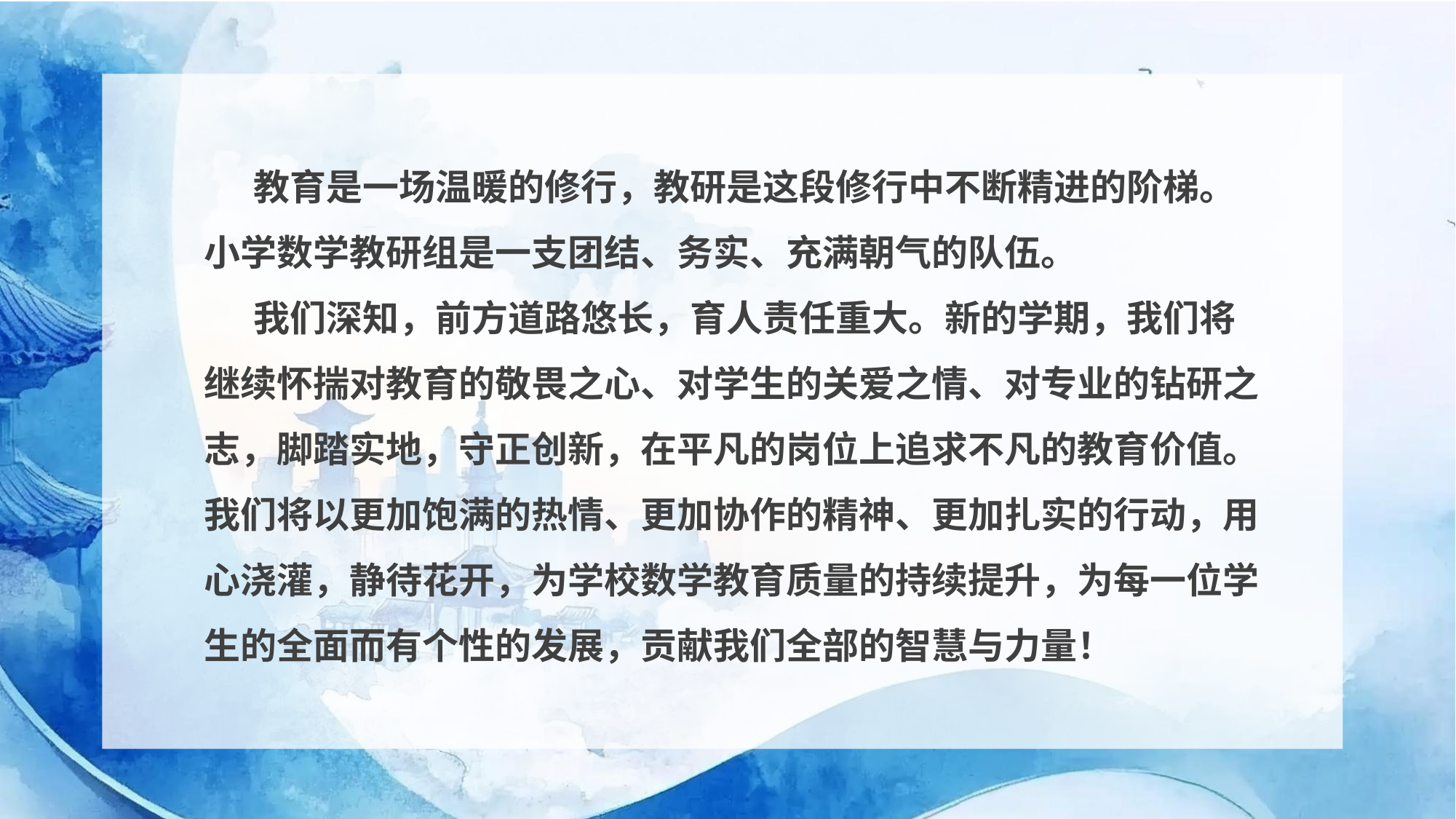

教育是一场温暖的修行，教研是这段修行中不断精进的阶梯。小学数学教研组是一支团结、务实、充满朝气的队伍。
     我们深知，前方道路悠长，育人责任重大。新的学期，我们将继续怀揣对教育的敬畏之心、对学生的关爱之情、对专业的钻研之志，脚踏实地，守正创新，在平凡的岗位上追求不凡的教育价值。我们将以更加饱满的热情、更加协作的精神、更加扎实的行动，用心浇灌，静待花开，为学校数学教育质量的持续提升，为每一位学生的全面而有个性的发展，贡献我们全部的智慧与力量！